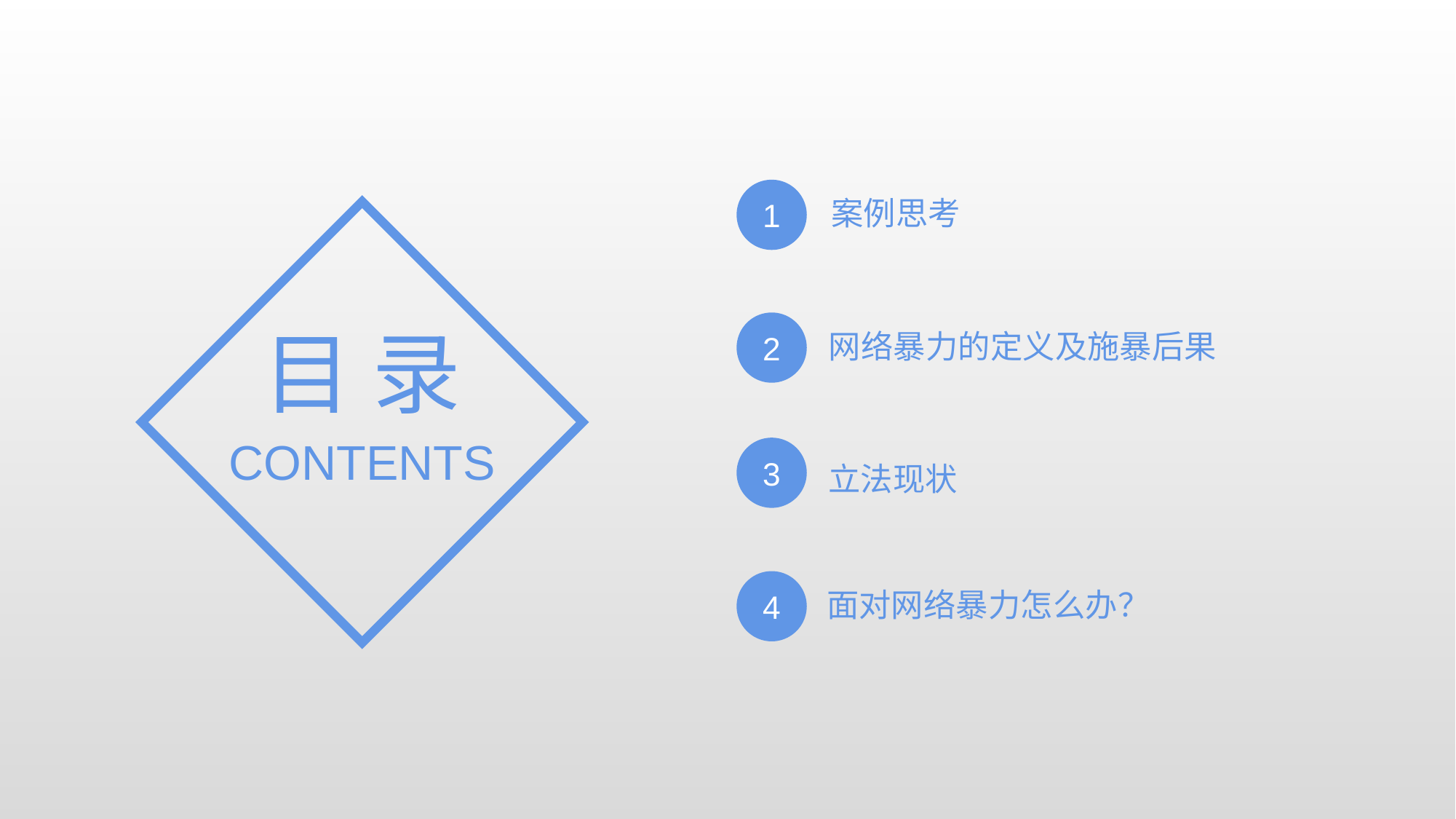

1
案例思考

目 录
2
网络暴力的定义及施暴后果
CONTENTS
3
立法现状
4
面对网络暴力怎么办？